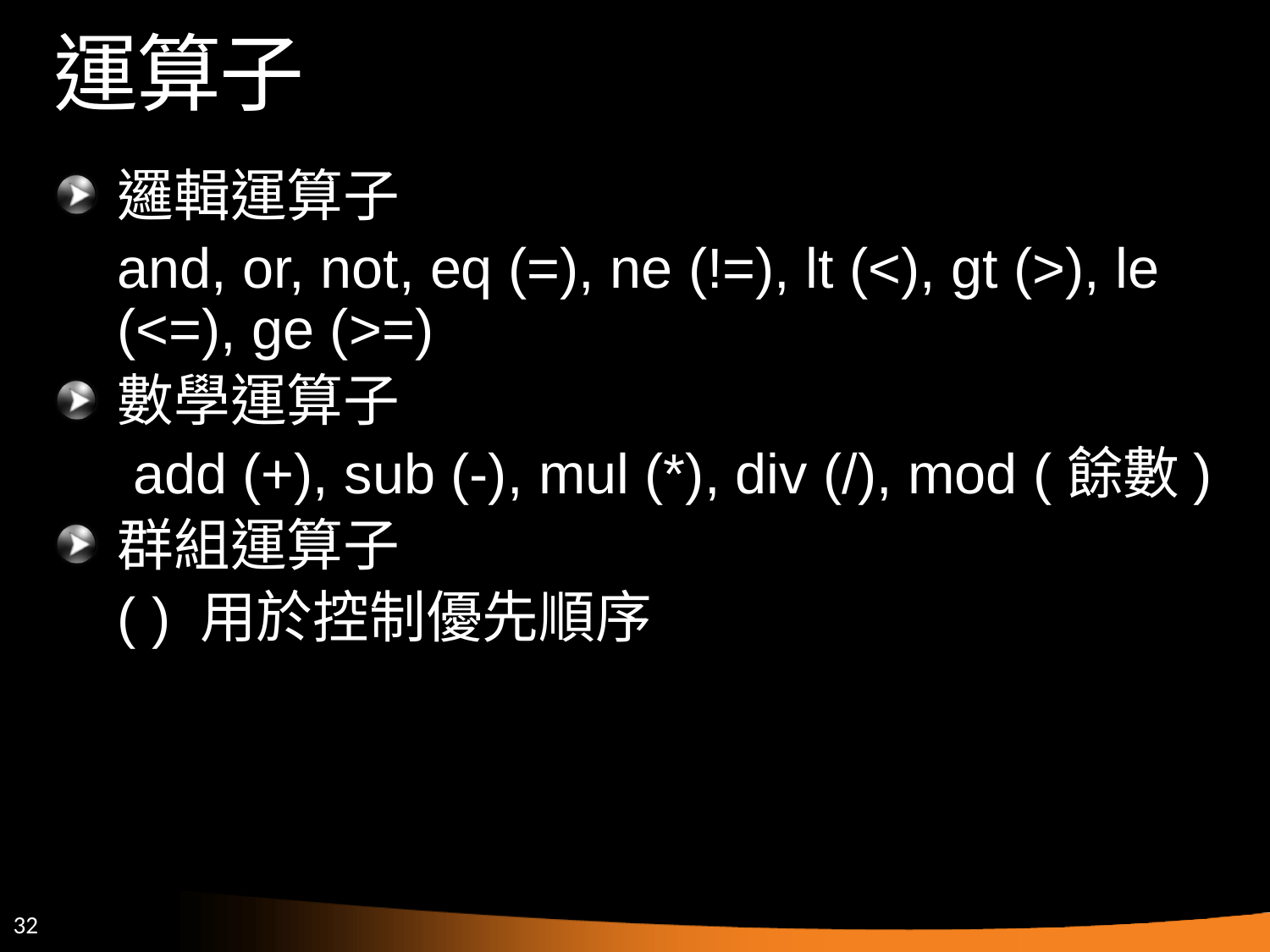

# 運算子
邏輯運算子
	and, or, not, eq (=), ne (!=), lt (<), gt (>), le (<=), ge (>=)
數學運算子
	 add (+), sub (-), mul (*), div (/), mod (餘數)
群組運算子
	( ) 用於控制優先順序